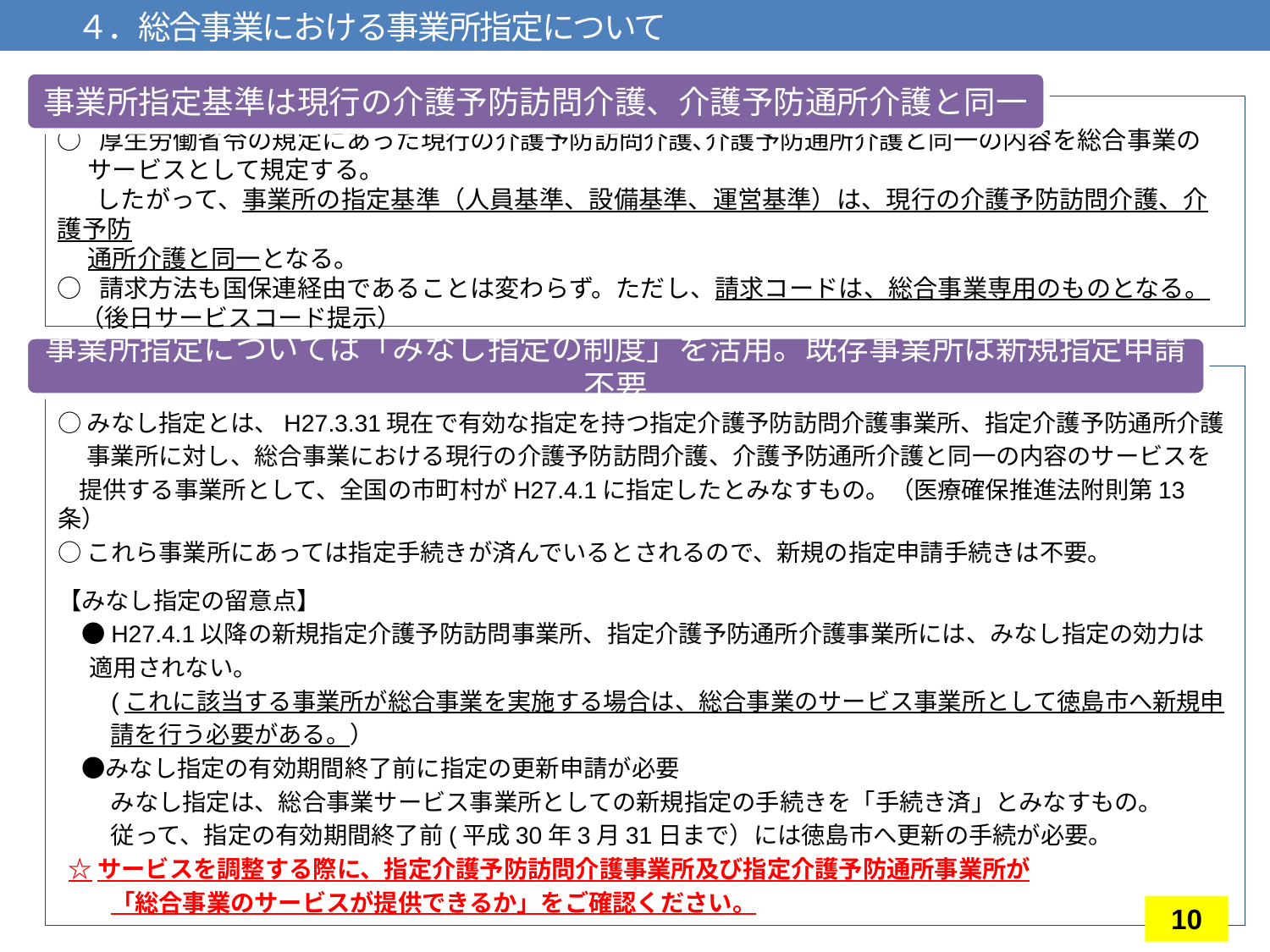

４．総合事業における事業所指定について
事業所指定基準は現行の介護予防訪問介護、介護予防通所介護と同一

○  厚生労働省令の規定にあった現行の介護予防訪問介護､介護予防通所介護と同一の内容を総合事業の
　 サービスとして規定する。
      したがって、事業所の指定基準（人員基準、設備基準、運営基準）は、現行の介護予防訪問介護、介護予防
　 通所介護と同一となる。
○  請求方法も国保連経由であることは変わらず。ただし、請求コードは、総合事業専用のものとなる。
   （後日サービスコード提示）
事業所指定については「みなし指定の制度」を活用。既存事業所は新規指定申請不要

○みなし指定とは、H27.3.31現在で有効な指定を持つ指定介護予防訪問介護事業所、指定介護予防通所介護
　 事業所に対し、総合事業における現行の介護予防訪問介護、介護予防通所介護と同一の内容のサービスを
   提供する事業所として、全国の市町村がH27.4.1に指定したとみなすもの。（医療確保推進法附則第13条）
○これら事業所にあっては指定手続きが済んでいるとされるので、新規の指定申請手続きは不要。

【みなし指定の留意点】
　●H27.4.1以降の新規指定介護予防訪問事業所、指定介護予防通所介護事業所には、みなし指定の効力は
     適用されない。
　　(これに該当する事業所が総合事業を実施する場合は、総合事業のサービス事業所として徳島市へ新規申
　　 請を行う必要がある。）
　●みなし指定の有効期間終了前に指定の更新申請が必要
　　 みなし指定は、総合事業サービス事業所としての新規指定の手続きを「手続き済」とみなすもの。
　　 従って、指定の有効期間終了前(平成30年3月31日まで）には徳島市へ更新の手続が必要。
  ☆サービスを調整する際に、指定介護予防訪問介護事業所及び指定介護予防通所事業所が
　　 「総合事業のサービスが提供できるか」をご確認ください。
10